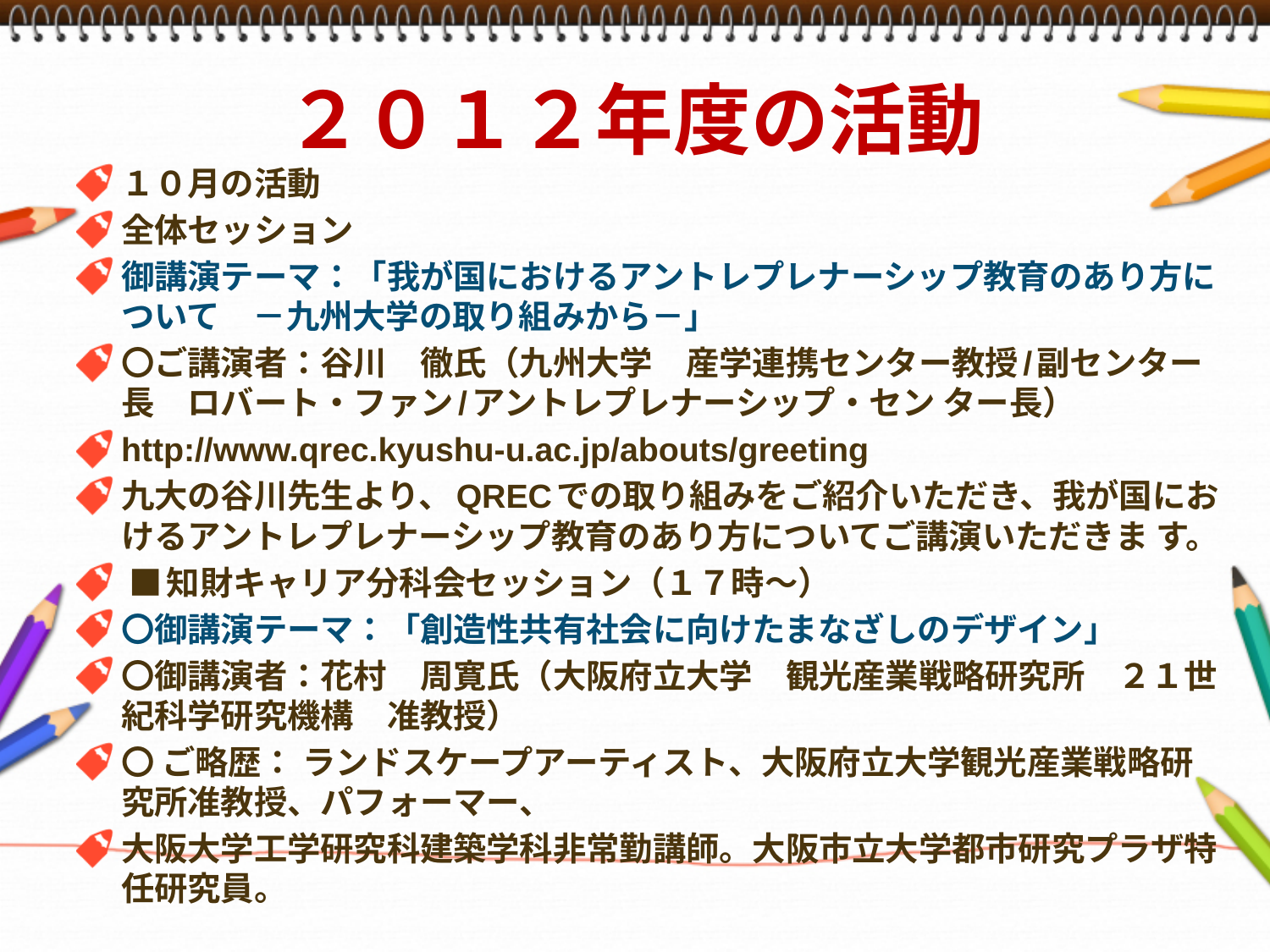

# ２０１２年度の活動
１０月の活動
全体セッション
御講演テーマ：「我が国におけるアントレプレナーシップ教育のあり方について　－九州大学の取り組みから－」
〇ご講演者：谷川　徹氏（九州大学　産学連携センター教授/副センター長　ロバート・ファン/アントレプレナーシップ・セン ター長）
http://www.qrec.kyushu-u.ac.jp/abouts/greeting
九大の谷川先生より、QRECでの取り組みをご紹介いただき、我が国におけるアントレプレナーシップ教育のあり方についてご講演いただきま す。
 ■知財キャリア分科会セッション（１７時～）
〇御講演テーマ：「創造性共有社会に向けたまなざしのデザイン」
〇御講演者：花村　周寛氏（大阪府立大学　観光産業戦略研究所　２１世紀科学研究機構　准教授）
〇 ご略歴： ランドスケープアーティスト、大阪府立大学観光産業戦略研究所准教授、パフォーマー、
大阪大学工学研究科建築学科非常勤講師。大阪市立大学都市研究プラザ特任研究員。